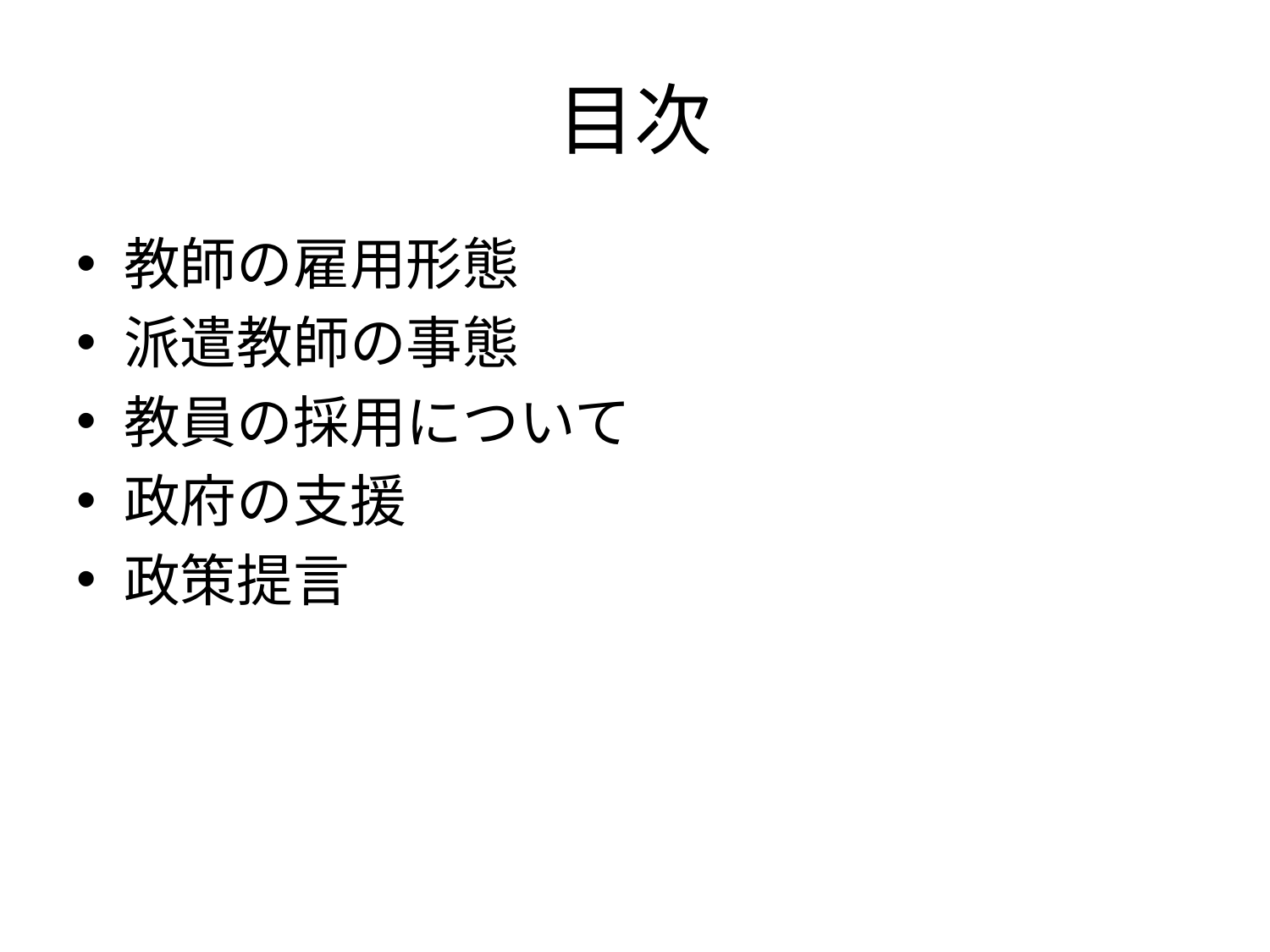

# 目次
教師の雇用形態
派遣教師の事態
教員の採用について
政府の支援
政策提言